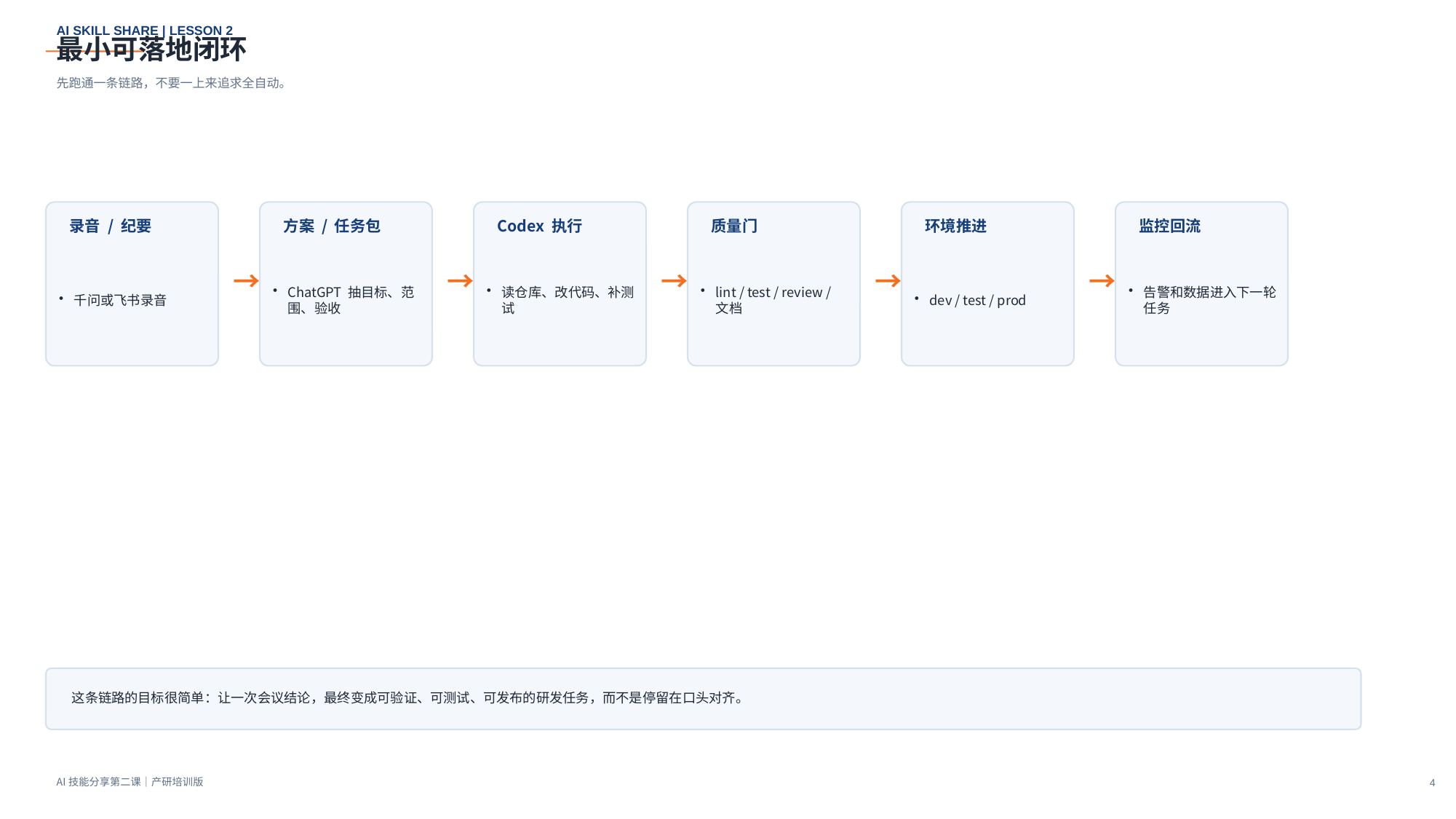

最小可落地闭环
先跑通一条链路，不要一上来追求全自动。

录音 / 纪要
方案 / 任务包
Codex 执行
质量门
环境推进
监控回流
千问或飞书录音
ChatGPT 抽目标、范围、验收
读仓库、改代码、补测试
lint / test / review / 文档
dev / test / prod
告警和数据进入下一轮任务
→
→
→
→
→

这条链路的目标很简单：让一次会议结论，最终变成可验证、可测试、可发布的研发任务，而不是停留在口头对齐。
4